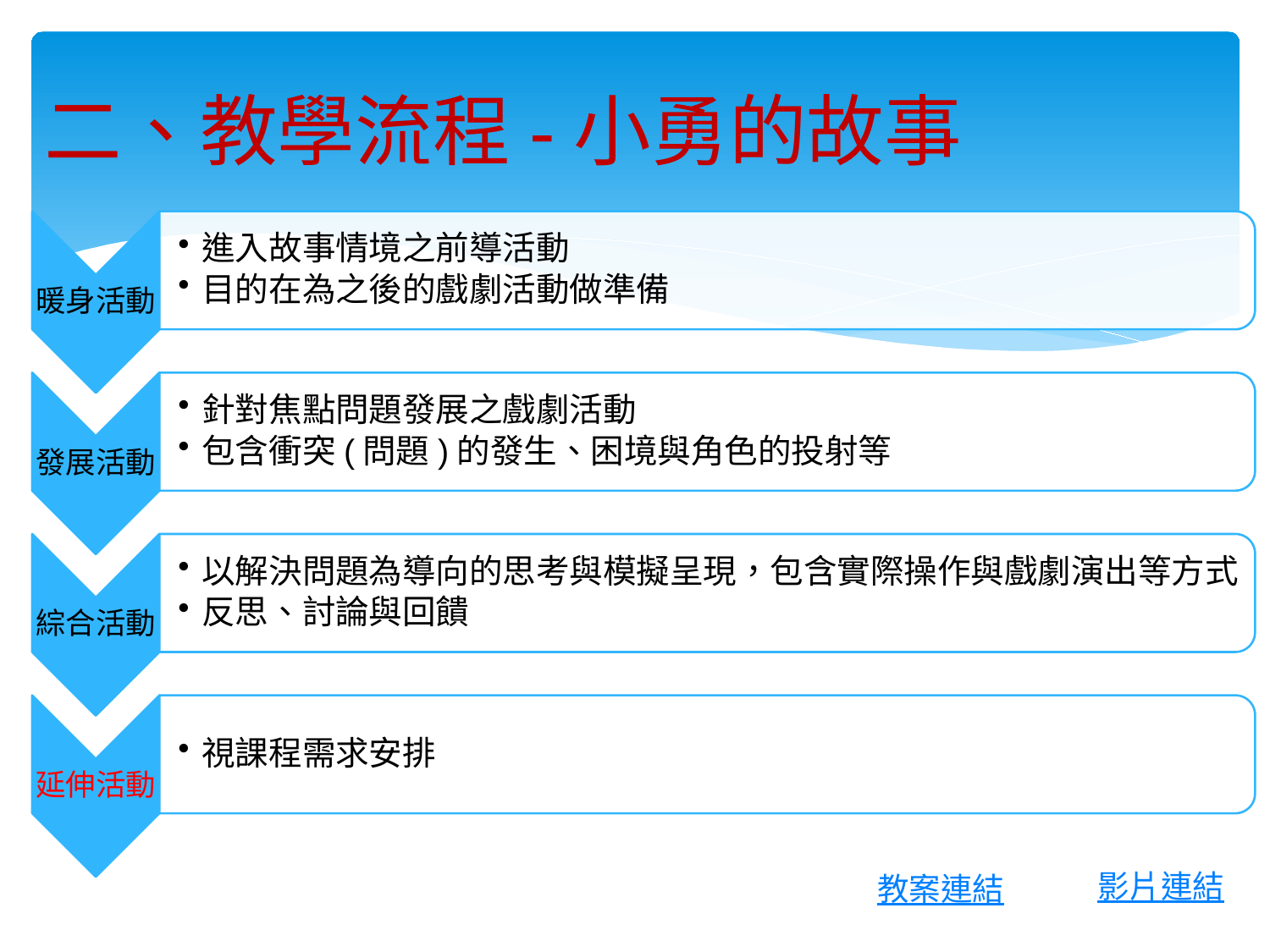

二、教學流程-小勇的故事
暖身活動
進入故事情境之前導活動
目的在為之後的戲劇活動做準備
發展活動
針對焦點問題發展之戲劇活動
包含衝突(問題)的發生、困境與角色的投射等
綜合活動
以解決問題為導向的思考與模擬呈現，包含實際操作與戲劇演出等方式
反思、討論與回饋
延伸活動
視課程需求安排
影片連結
教案連結